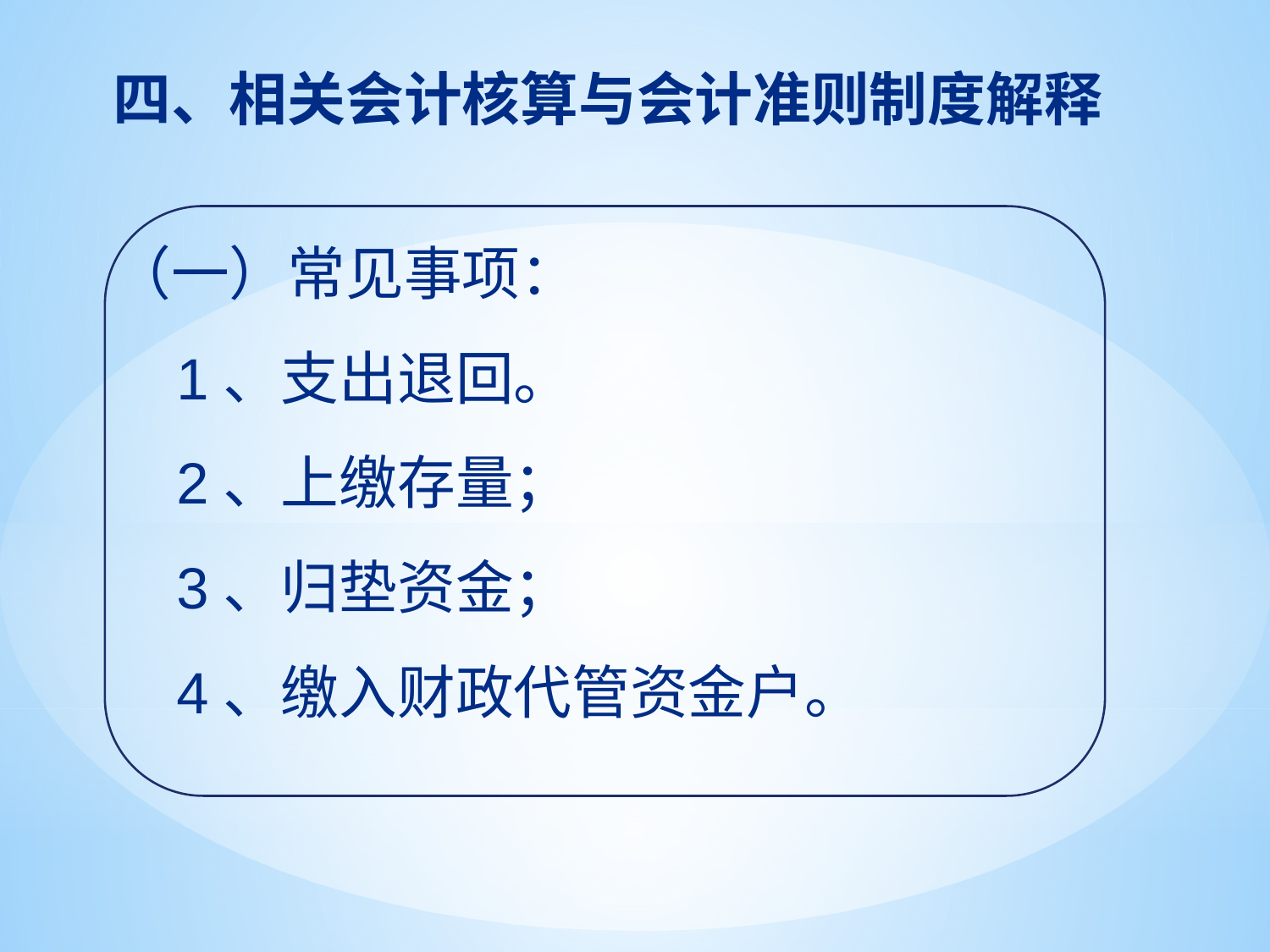

四、相关会计核算与会计准则制度解释

（一）常见事项：
1、支出退回。
2、上缴存量；
3、归垫资金；
4、缴入财政代管资金户。